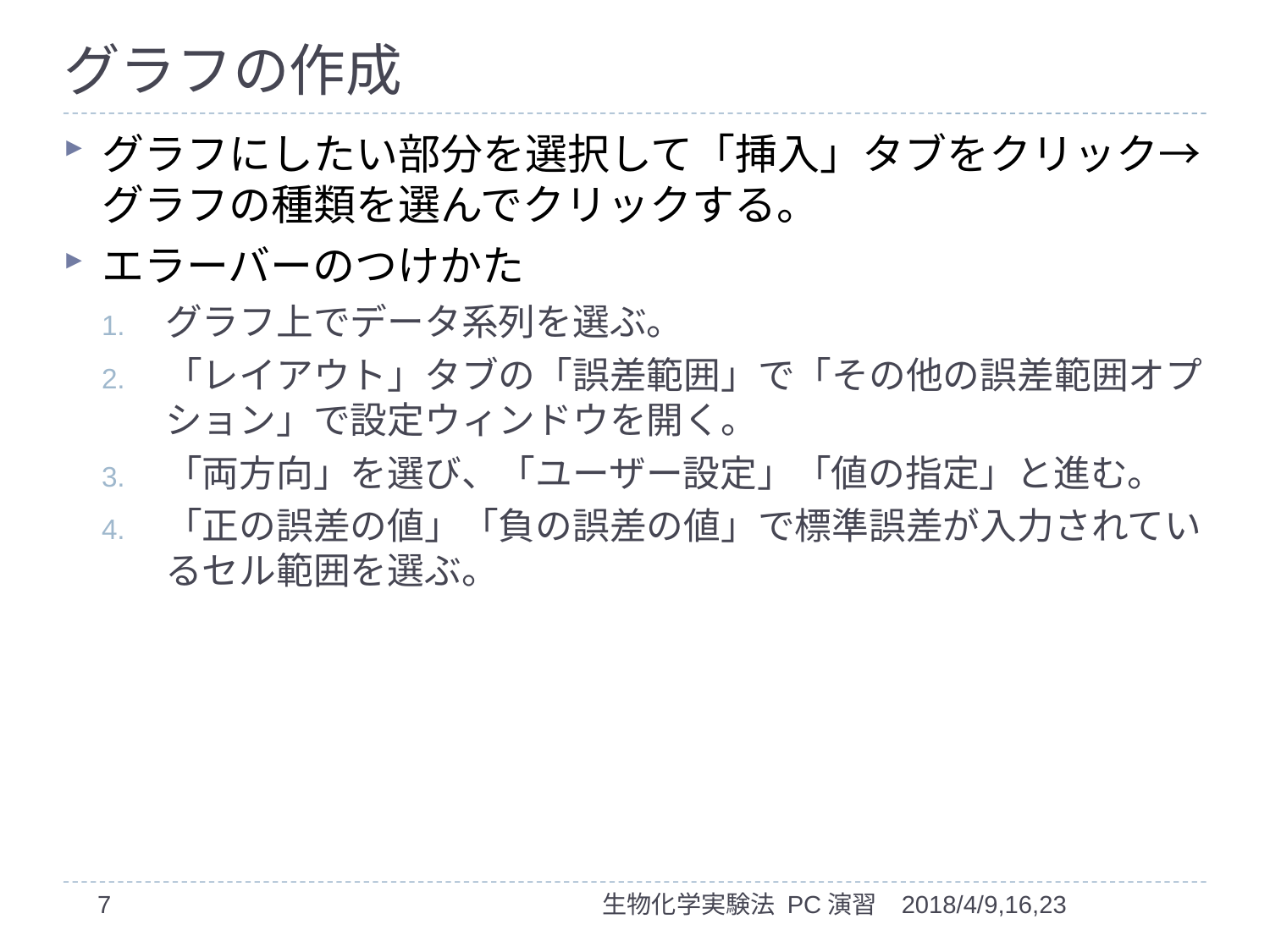

# グラフの作成
グラフにしたい部分を選択して「挿入」タブをクリック→グラフの種類を選んでクリックする。
エラーバーのつけかた
グラフ上でデータ系列を選ぶ。
「レイアウト」タブの「誤差範囲」で「その他の誤差範囲オプション」で設定ウィンドウを開く。
「両方向」を選び、「ユーザー設定」「値の指定」と進む。
「正の誤差の値」「負の誤差の値」で標準誤差が入力されているセル範囲を選ぶ。

7
生物化学実験法 PC演習
2018/4/9,16,23